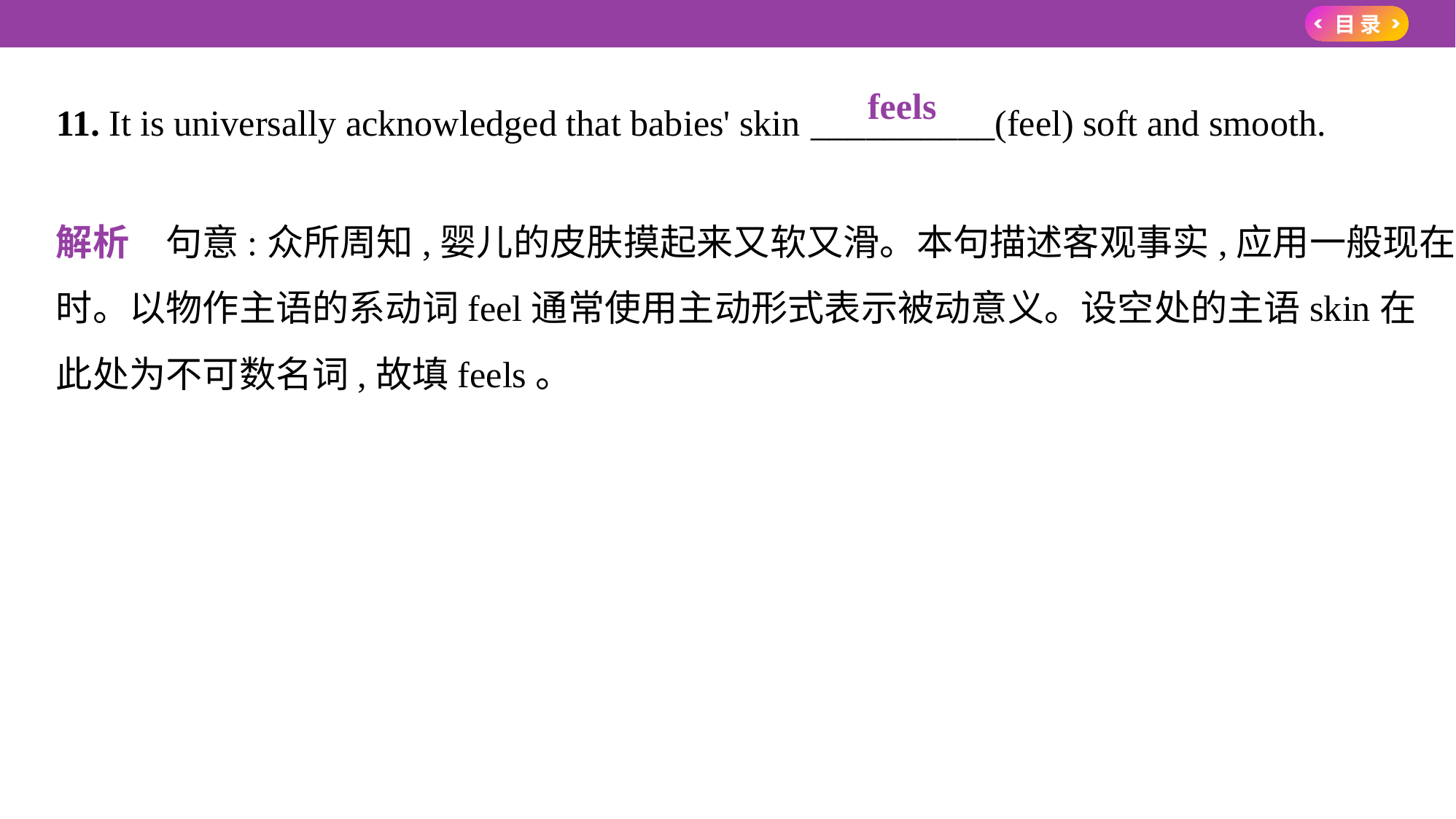

11. It is universally acknowledged that babies' skin __________(feel) soft and smooth.

解析　句意:众所周知,婴儿的皮肤摸起来又软又滑。本句描述客观事实,应用一般现在
时。以物作主语的系动词feel通常使用主动形式表示被动意义。设空处的主语skin在
此处为不可数名词,故填feels。
　feels